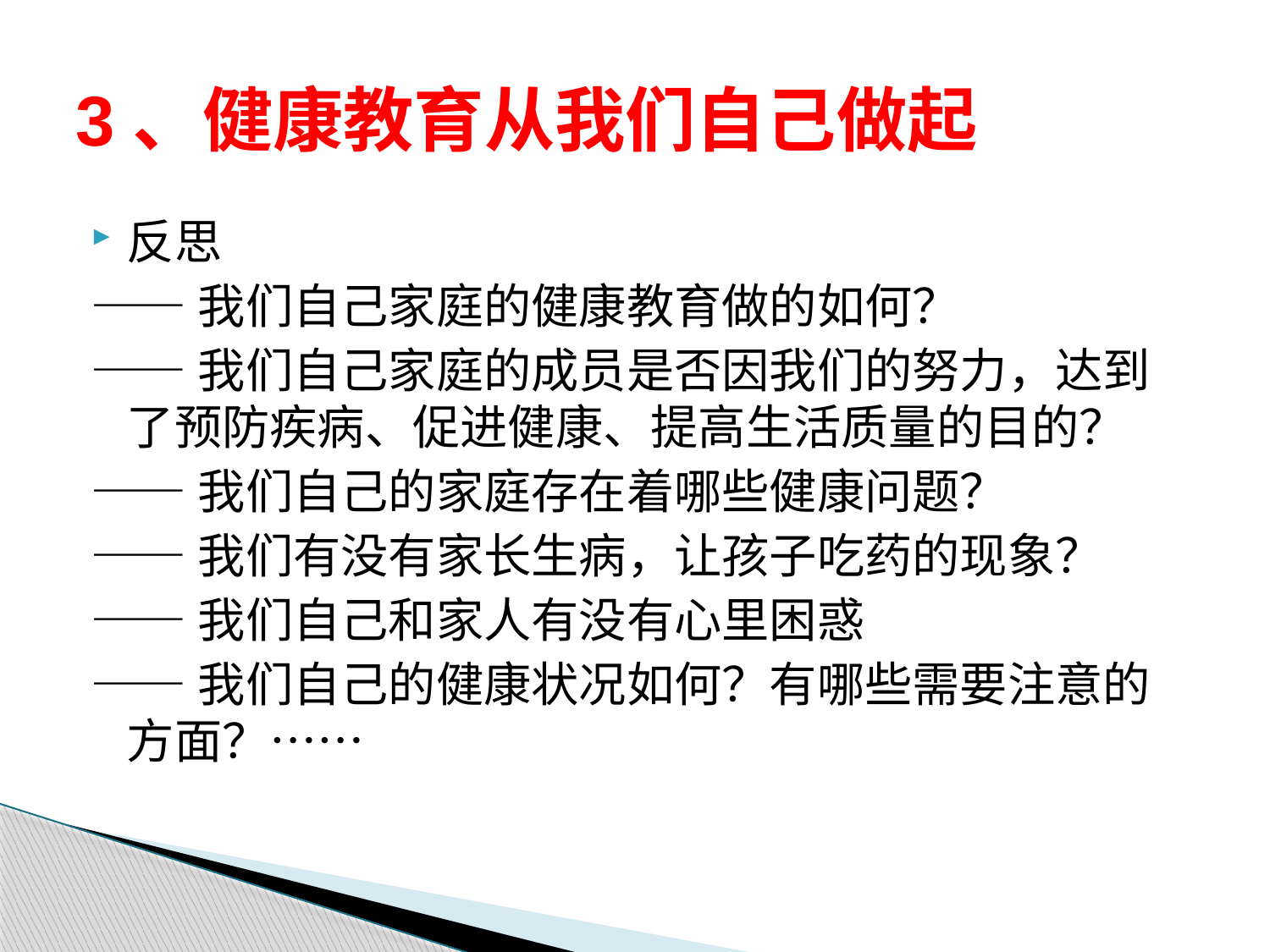

# 3、健康教育从我们自己做起
反思
——我们自己家庭的健康教育做的如何？
——我们自己家庭的成员是否因我们的努力，达到了预防疾病、促进健康、提高生活质量的目的？
——我们自己的家庭存在着哪些健康问题？
——我们有没有家长生病，让孩子吃药的现象？
——我们自己和家人有没有心里困惑
——我们自己的健康状况如何？有哪些需要注意的方面？……